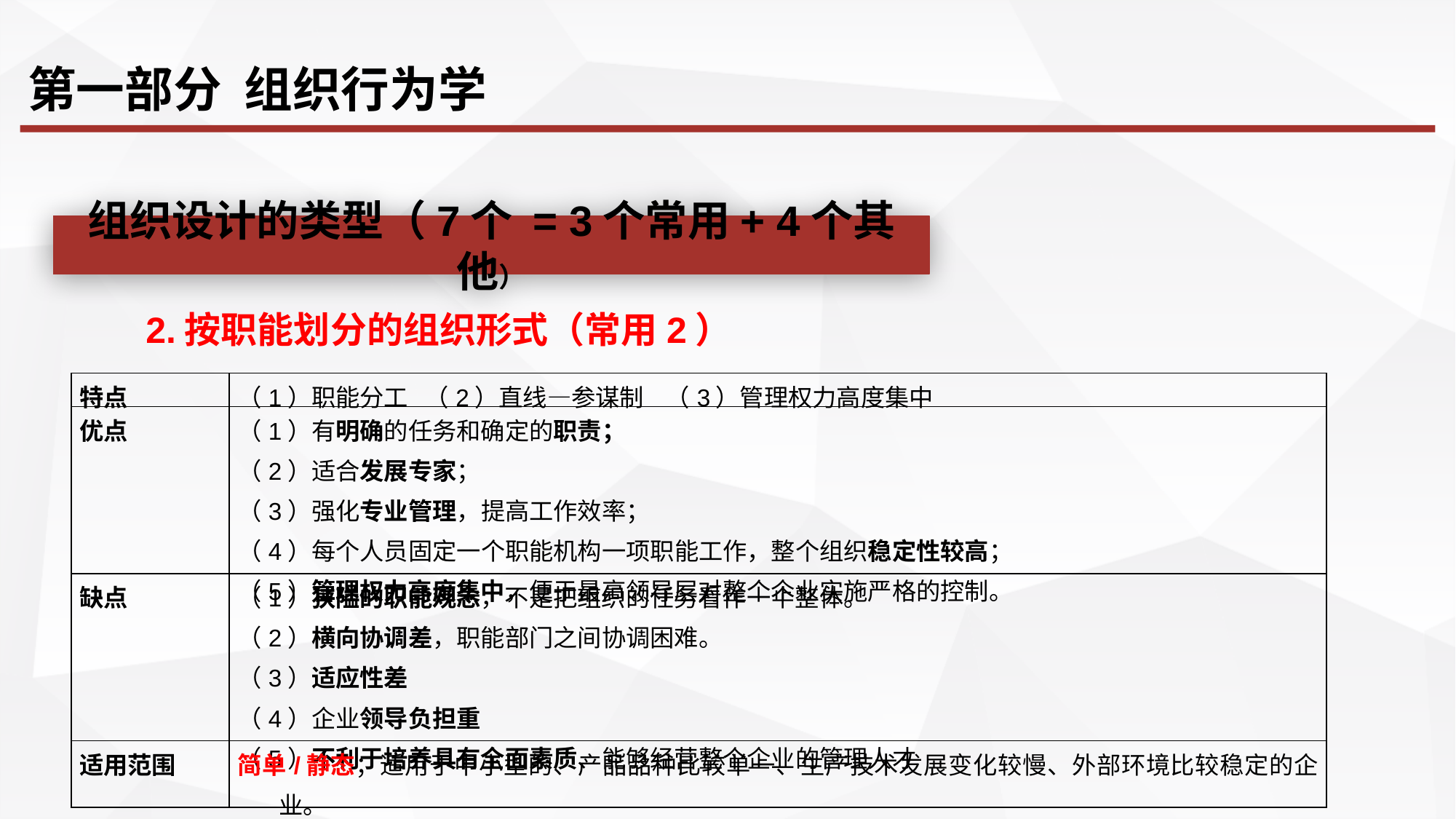

第一部分  组织行为学

组织设计的类型（7个 = 3个常用+ 4个其他）
2.按职能划分的组织形式（常用2）
| 特点 | （1）职能分工 （2）直线—参谋制 （3）管理权力高度集中 |
| --- | --- |
| 优点 | （1）有明确的任务和确定的职责； （2）适合发展专家； （3）强化专业管理，提高工作效率； （4）每个人员固定一个职能机构一项职能工作，整个组织稳定性较高； （5）管理权力高度集中，便于最高领导层对整个企业实施严格的控制。 |
| 缺点 | （1）狭隘的职能观念，不是把组织的任务看作一个整体。 （2）横向协调差，职能部门之间协调困难。 （3）适应性差 （4）企业领导负担重 （5）不利于培养具有全面素质、能够经营整个企业的管理人才 |
| 适用范围 | 简单/静态；适用于中小型的、产品品种比较单一、生产技术发展变化较慢、外部环境比较稳定的企业。 |